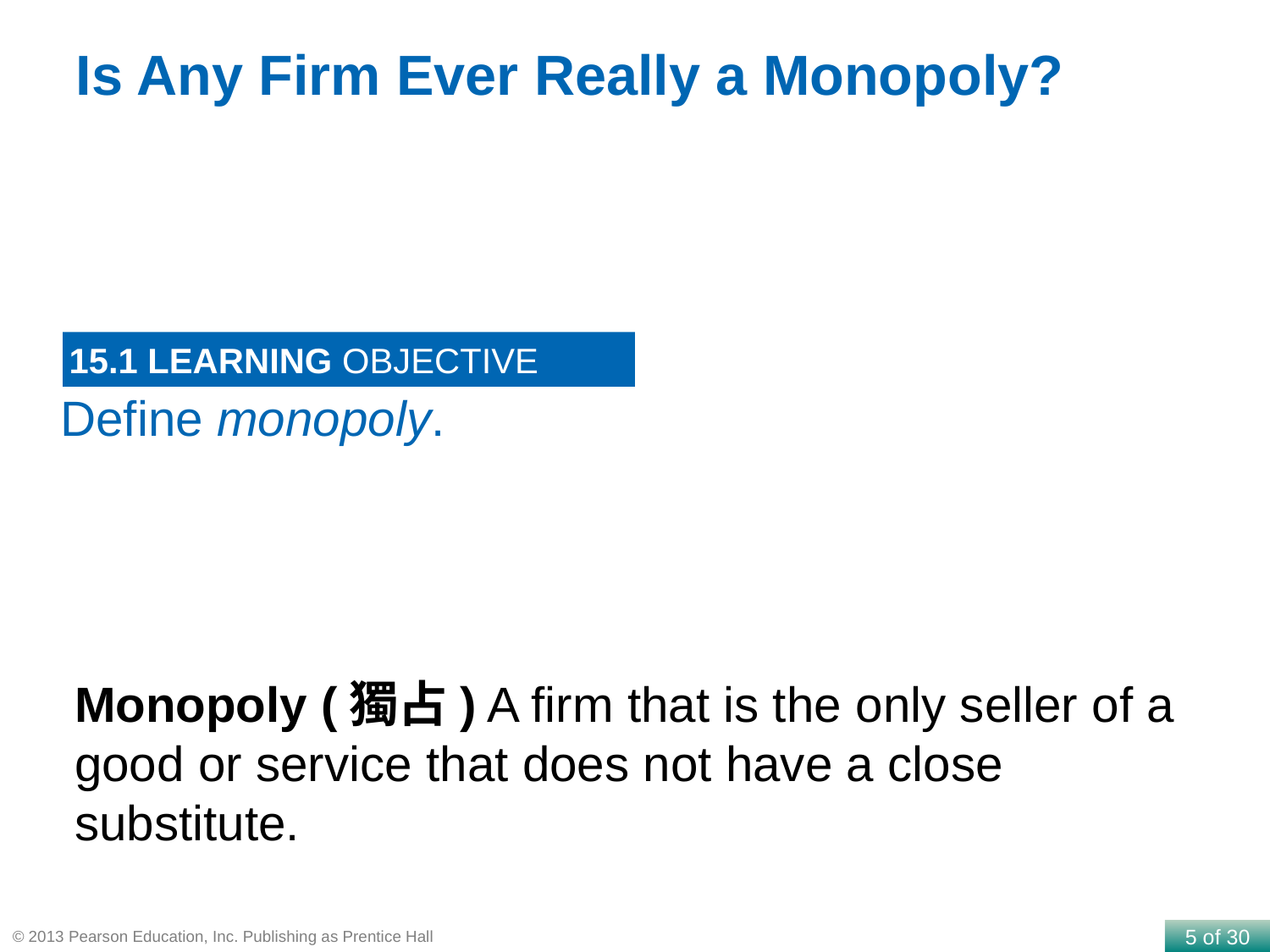

Is Any Firm Ever Really a Monopoly?
15.1 LEARNING OBJECTIVE
Define monopoly.
Monopoly (獨占) A firm that is the only seller of a good or service that does not have a close substitute.